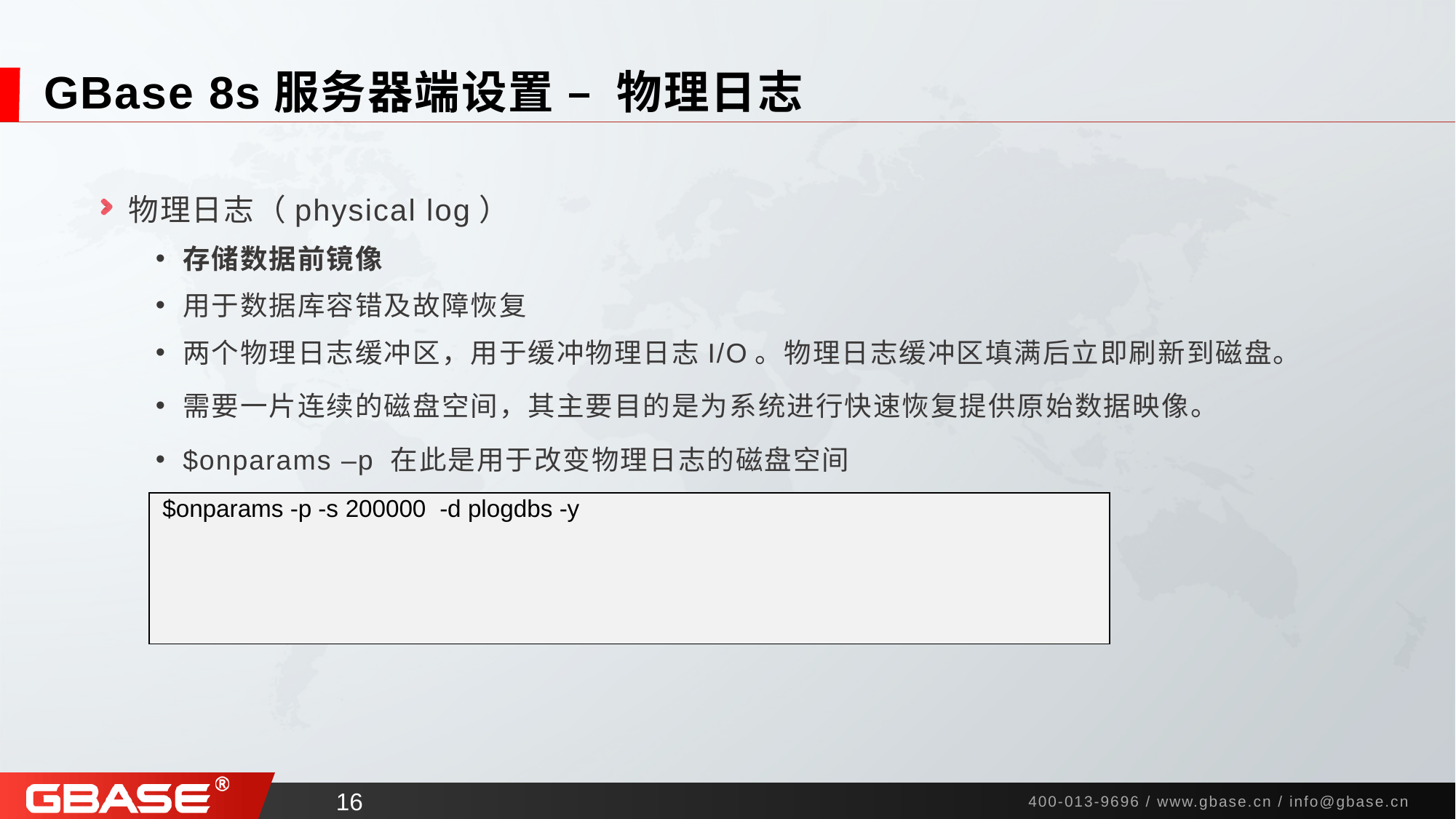

# GBase 8s服务器端设置 –  物理日志
物理日志（physical log）
存储数据前镜像
用于数据库容错及故障恢复
两个物理日志缓冲区，用于缓冲物理日志I/O。物理日志缓冲区填满后立即刷新到磁盘。
需要一片连续的磁盘空间，其主要目的是为系统进行快速恢复提供原始数据映像。
$onparams –p 在此是用于改变物理日志的磁盘空间
  $onparams -p -s 200000  -d plogdbs -y